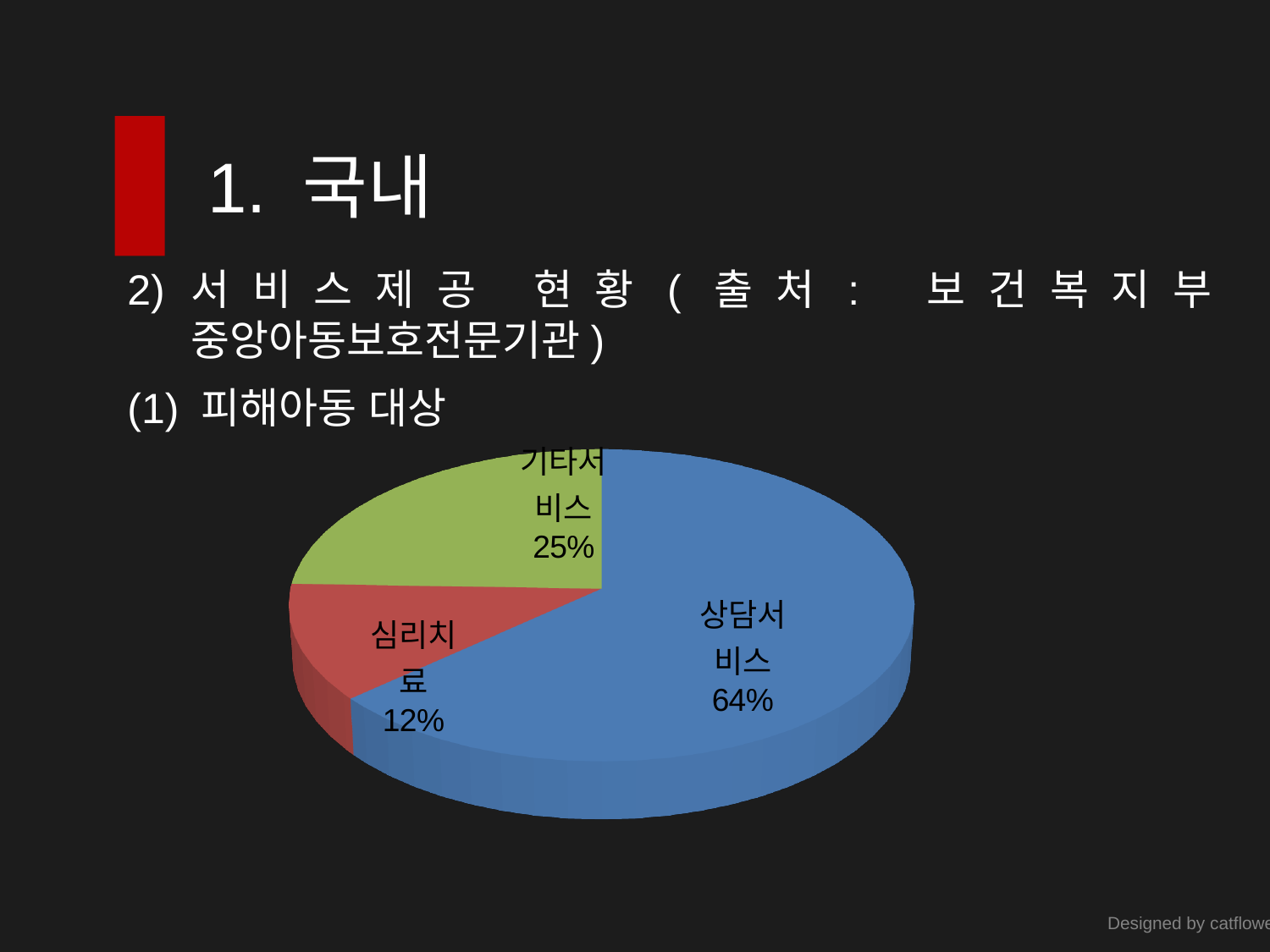

1. 국내
서비스제공 현황(출처: 보건복지부 중앙아동보호전문기관)

(1) 피해아동 대상

[unsupported chart]

Designed by catflowerbox